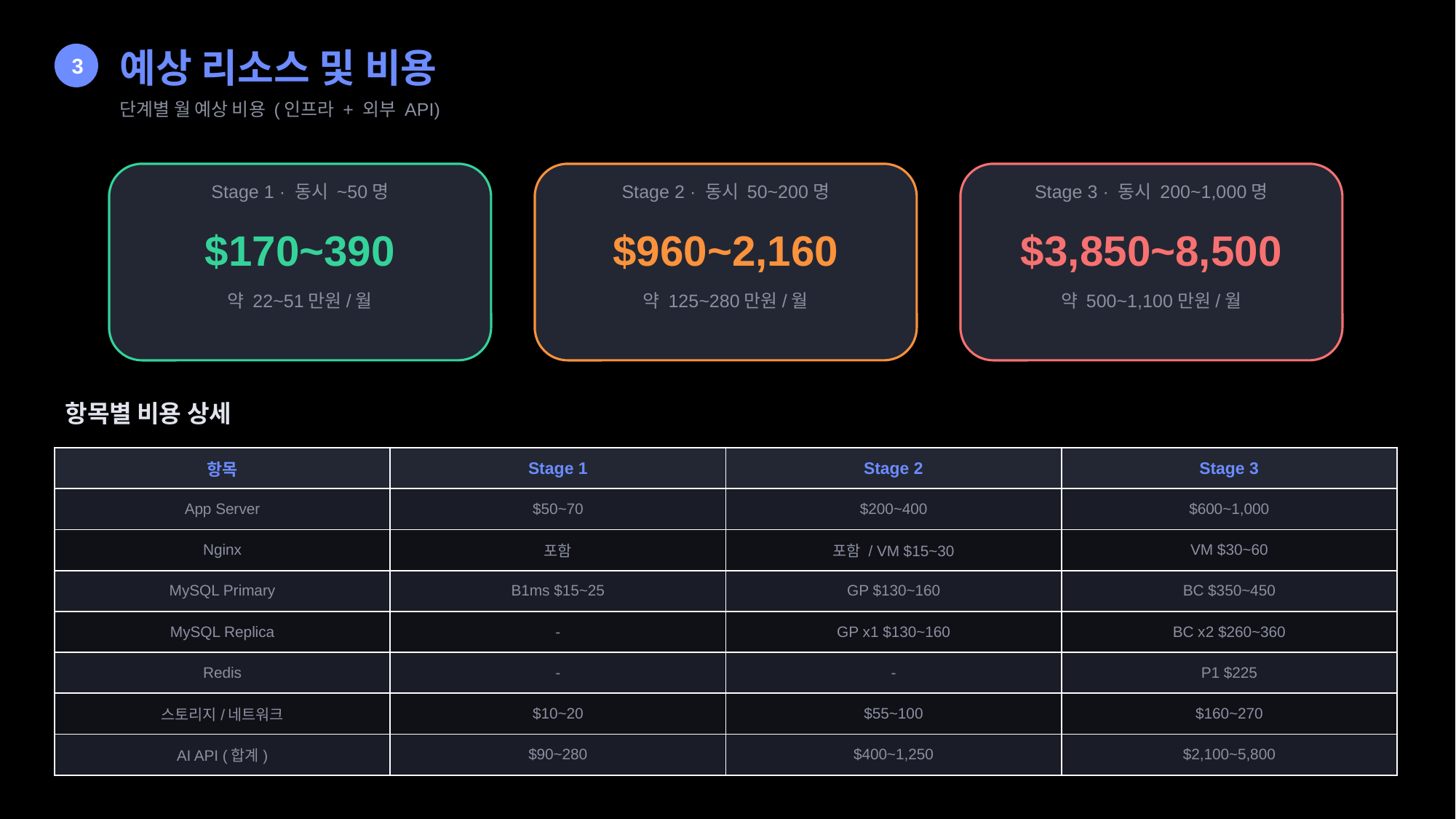

예상 리소스 및 비용
3
단계별 월 예상 비용 (인프라 + 외부 API)

Stage 1 · 동시 ~50명
Stage 2 · 동시 50~200명
Stage 3 · 동시 200~1,000명
$170~390
$960~2,160
$3,850~8,500
약 22~51만원/월
약 125~280만원/월
약 500~1,100만원/월
항목별 비용 상세
| 항목 | Stage 1 | Stage 2 | Stage 3 |
| --- | --- | --- | --- |
| App Server | $50~70 | $200~400 | $600~1,000 |
| Nginx | 포함 | 포함 / VM $15~30 | VM $30~60 |
| MySQL Primary | B1ms $15~25 | GP $130~160 | BC $350~450 |
| MySQL Replica | - | GP x1 $130~160 | BC x2 $260~360 |
| Redis | - | - | P1 $225 |
| 스토리지/네트워크 | $10~20 | $55~100 | $160~270 |
| AI API (합계) | $90~280 | $400~1,250 | $2,100~5,800 |